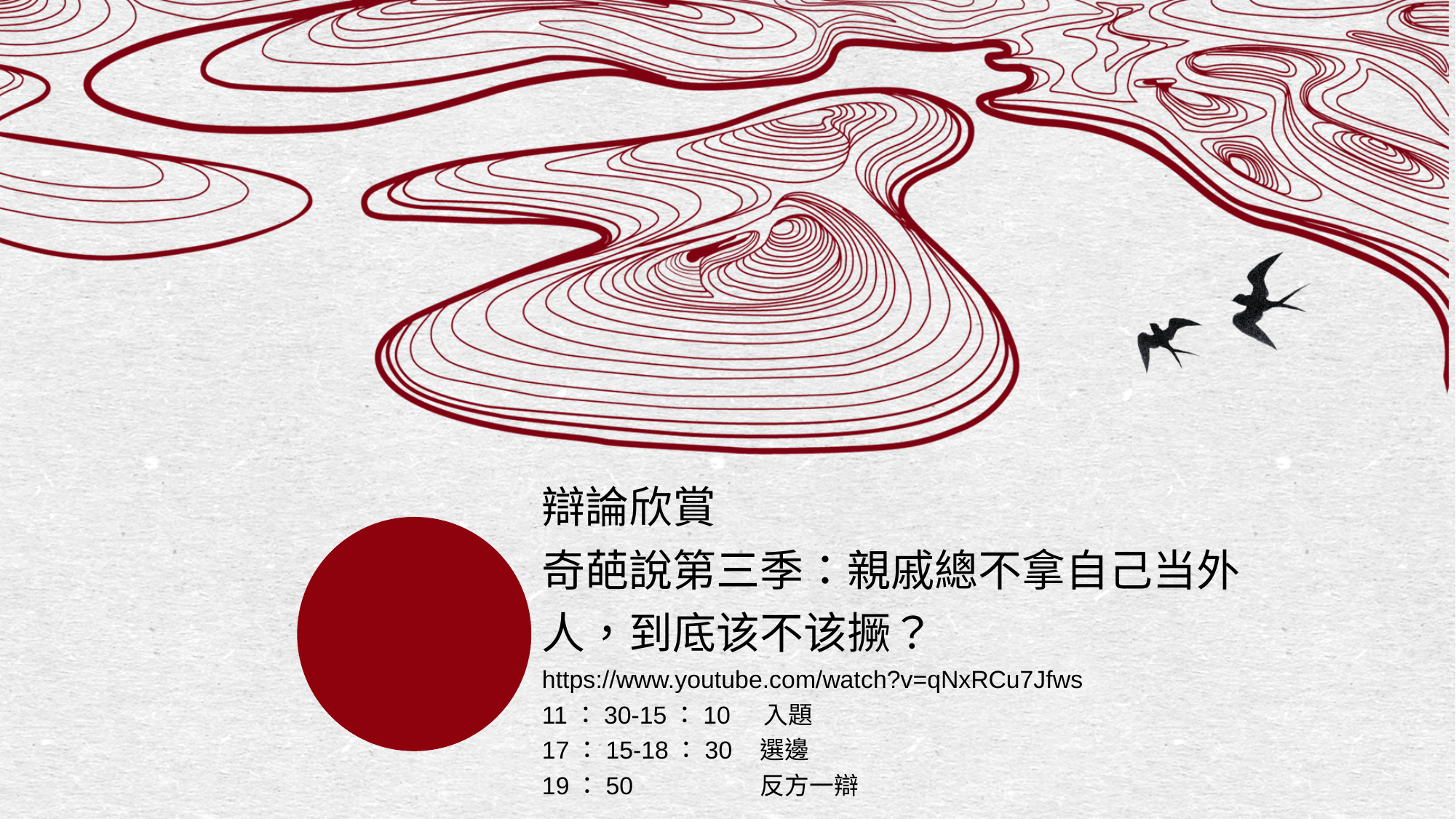

# 辯論欣賞 奇葩說第三季：親戚總不拿自己当外人，到底该不该撅？ https://www.youtube.com/watch?v=qNxRCu7Jfws 11：30-15：10    入題 17：15-18：30	選邊 19：50	 	反方一辯